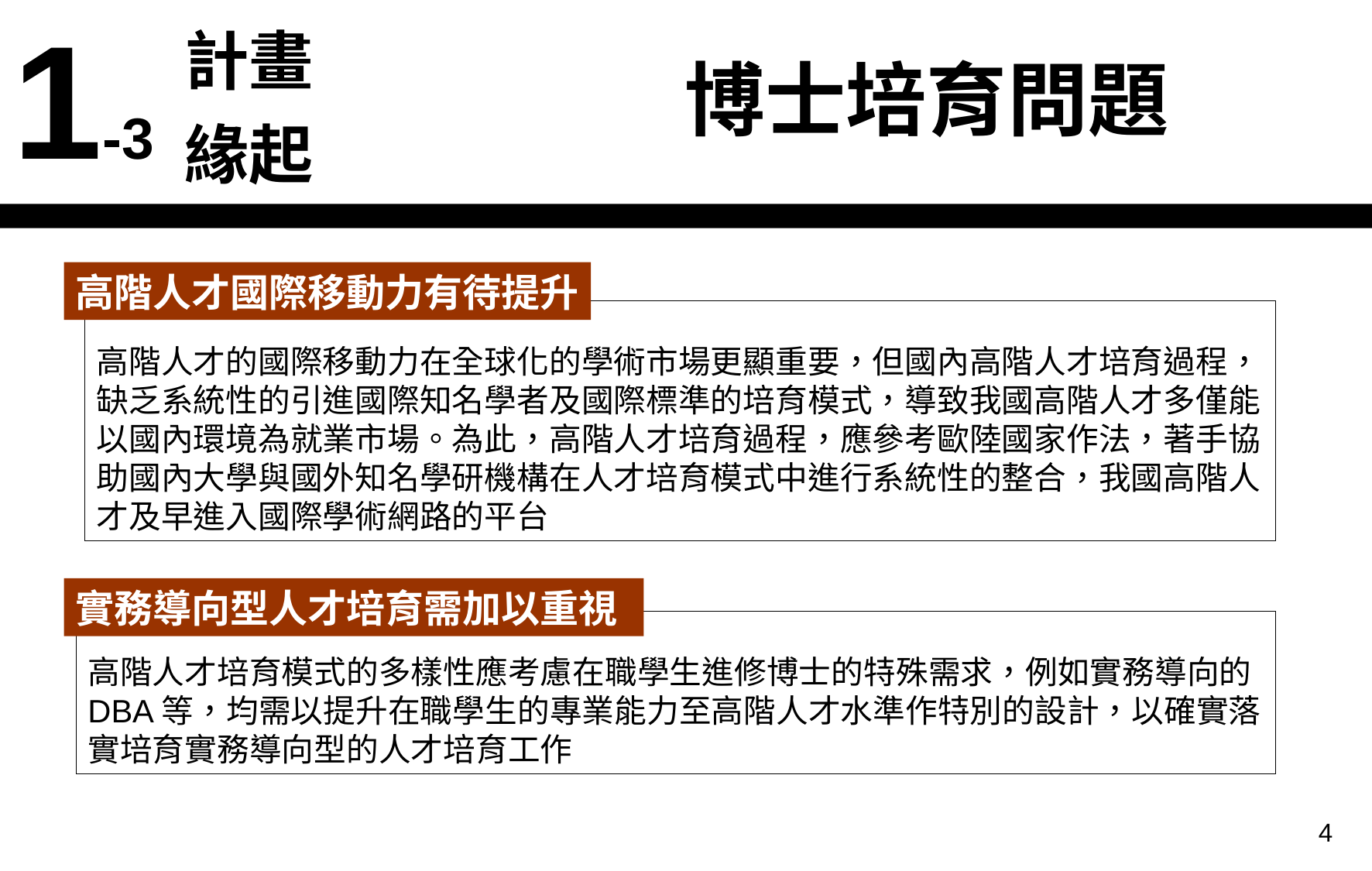

| 1-3 | 計畫緣起 |
| --- | --- |
博士培育問題
高階人才國際移動力有待提升

高階人才的國際移動力在全球化的學術市場更顯重要，但國內高階人才培育過程，缺乏系統性的引進國際知名學者及國際標準的培育模式，導致我國高階人才多僅能以國內環境為就業市場。為此，高階人才培育過程，應參考歐陸國家作法，著手協助國內大學與國外知名學研機構在人才培育模式中進行系統性的整合，我國高階人才及早進入國際學術網路的平台
實務導向型人才培育需加以重視

高階人才培育模式的多樣性應考慮在職學生進修博士的特殊需求，例如實務導向的DBA等，均需以提升在職學生的專業能力至高階人才水準作特別的設計，以確實落實培育實務導向型的人才培育工作
4